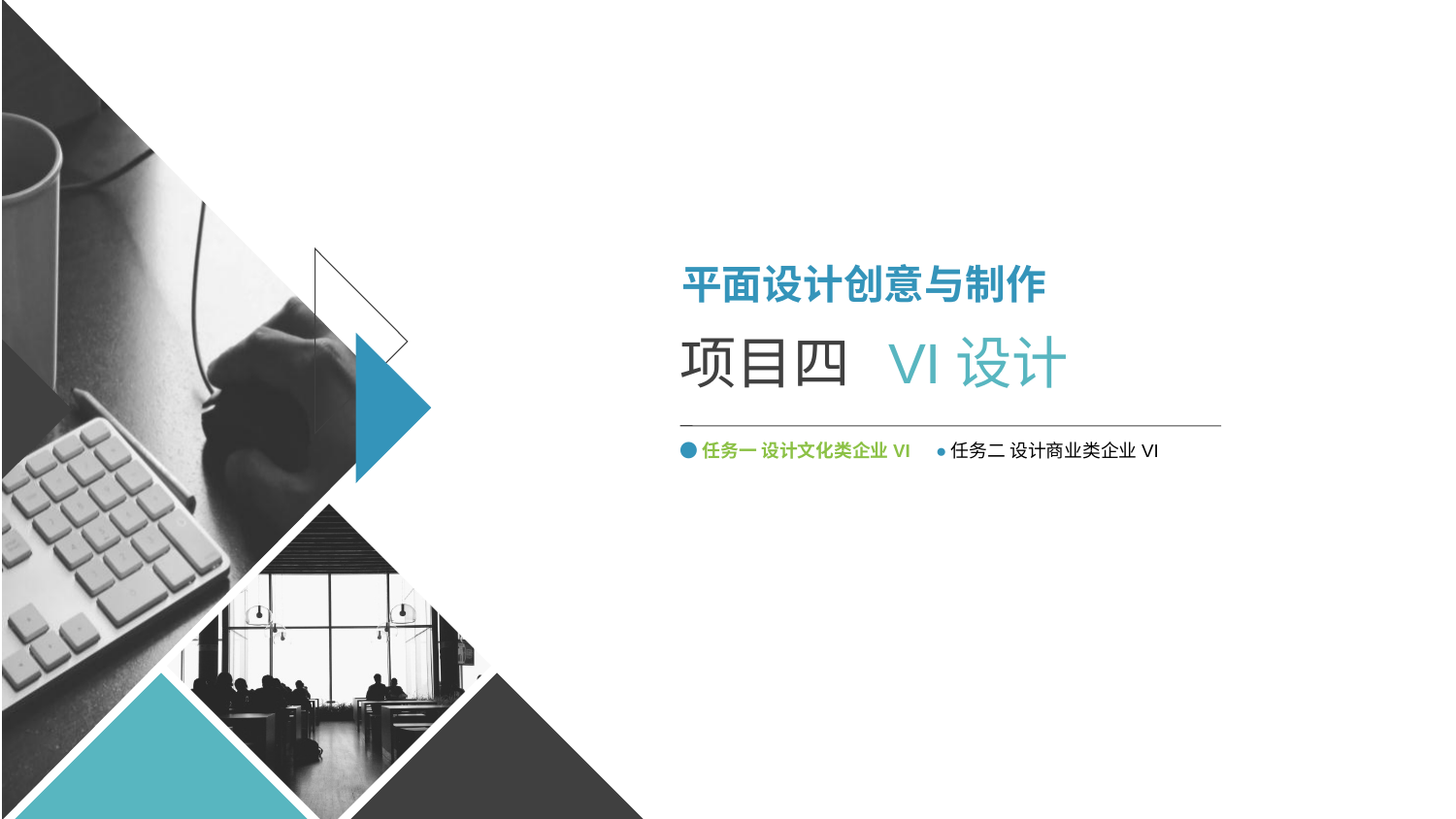

平面设计创意与制作
项目四  VI设计

●任务一 设计文化类企业VI     ●任务二 设计商业类企业VI